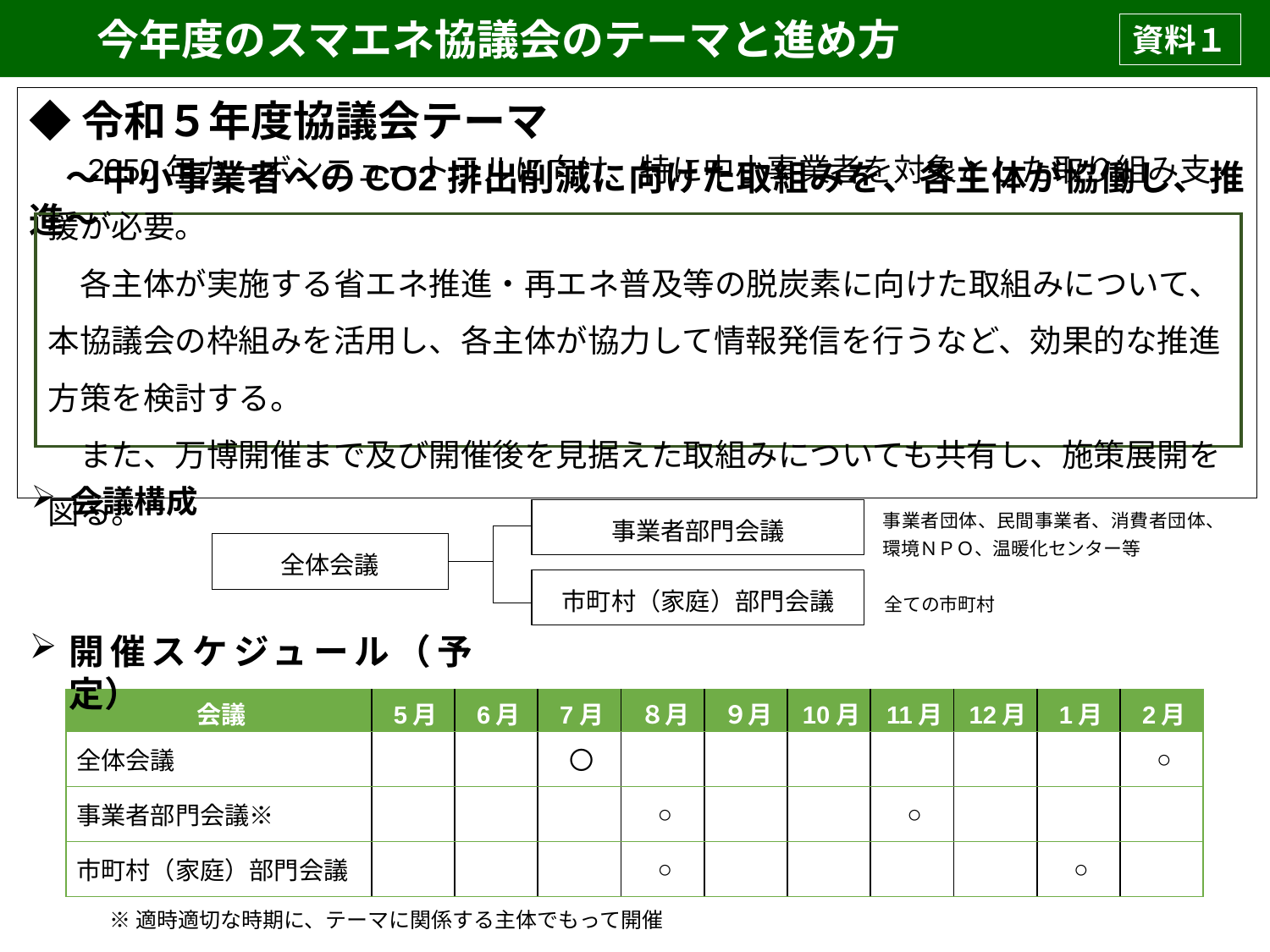

今年度のスマエネ協議会のテーマと進め方

会議構成：

全ての市町村
事業者団体、民間事業者、消費者団体、
環境ＮＰＯ、温暖化センター等
資料１
◆令和５年度協議会テーマ
　～中小事業者へのCO2排出削減に向けた取組みを、各主体が協働し、推進～

　2050年カーボンニュートラルに向け、特に中小事業者を対象とした取り組み支援が必要。
　各主体が実施する省エネ推進・再エネ普及等の脱炭素に向けた取組みについて、本協議会の枠組みを活用し、各主体が協力して情報発信を行うなど、効果的な推進方策を検討する。
　また、万博開催まで及び開催後を見据えた取組みについても共有し、施策展開を図る。
会議構成
事業者団体、民間事業者、消費者団体、
環境ＮＰＯ、温暖化センター等
事業者部門会議
全体会議
市町村（家庭）部門会議
全ての市町村
開催スケジュール（予定）
| 会議 | 5月 | 6月 | 7月 | ８月 | ９月 | 10月 | 11月 | 12月 | 1月 | 2月 |
| --- | --- | --- | --- | --- | --- | --- | --- | --- | --- | --- |
| 全体会議 |  |  | 〇 |  |  |  |  |  |  | ○ |
| 事業者部門会議※ |  |  |  | ○ |  |  | ○ |  |  |  |
| 市町村（家庭）部門会議 |  |  |  | ○ |  |  |  |  | ○ |  |
※適時適切な時期に、テーマに関係する主体でもって開催